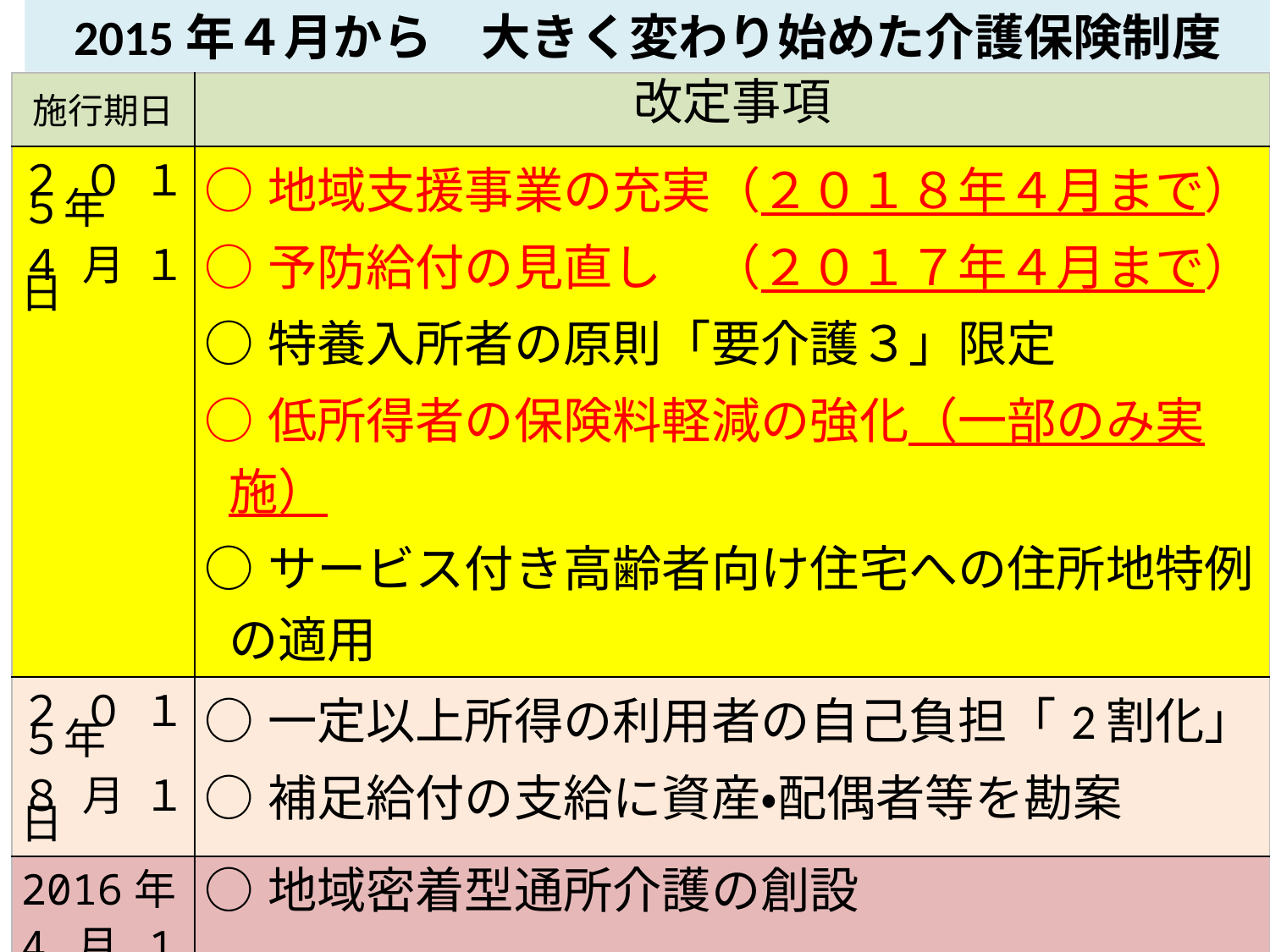

2015年４月から　大きく変わり始めた介護保険制度
| 施行期日 | 改定事項 |
| --- | --- |
| ２０１５年 ４月１日 | ○地域支援事業の充実（２０１８年４月まで） ○予防給付の見直し　（２０１７年４月まで） ○特養入所者の原則「要介護３」限定 ○低所得者の保険料軽減の強化（一部のみ実施） ○サービス付き高齢者向け住宅への住所地特例の適用 |
| ２０１５年 ８月１日 | ○一定以上所得の利用者の自己負担「2割化」 ○補足給付の支給に資産・配偶者等を勘案 |
| 2016年 4月1日 | ○地域密着型通所介護の創設 |
| 2018年 4月１日 | ○居宅介護支援事業所の指定権限の市町村への移譲 |